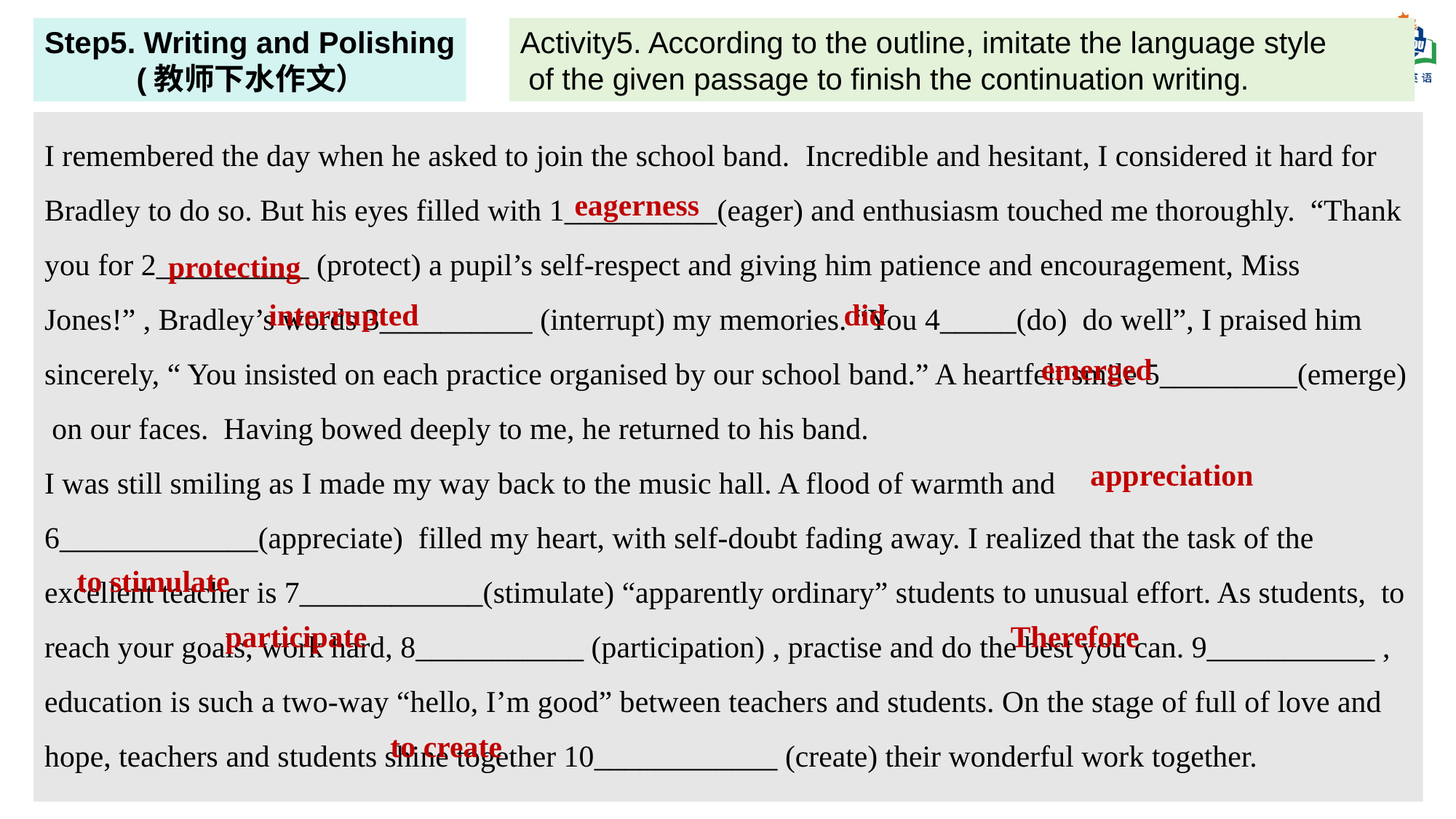

Step5. Writing and Polishing
           (教师下水作文）
Activity5. According to the outline, imitate the language style
 of the given passage to finish the continuation writing.
I remembered the day when he asked to join the school band.  Incredible and hesitant, I considered it hard for Bradley to do so. But his eyes filled with 1__________(eager) and enthusiasm touched me thoroughly.  “Thank you for 2__________ (protect) a pupil’s self-respect and giving him patience and encouragement, Miss Jones!” , Bradley’s words 3__________ (interrupt) my memories. “You 4_____(do)  do well”, I praised him sincerely, “ You insisted on each practice organised by our school band.” A heartfelt smile 5_________(emerge)  on our faces.  Having bowed deeply to me, he returned to his band.
I was still smiling as I made my way back to the music hall. A flood of warmth and 6_____________(appreciate)  filled my heart, with self-doubt fading away. I realized that the task of the excellent teacher is 7____________(stimulate) “apparently ordinary” students to unusual effort. As students,  to reach your goals, work hard, 8___________ (participation) , practise and do the best you can. 9___________ , education is such a two-way “hello, I’m good” between teachers and students. On the stage of full of love and hope, teachers and students shine together 10____________ (create) their wonderful work together.

eagerness
protecting
interrupted
did
emerged
appreciation
 to stimulate
 participate
 Therefore
to create